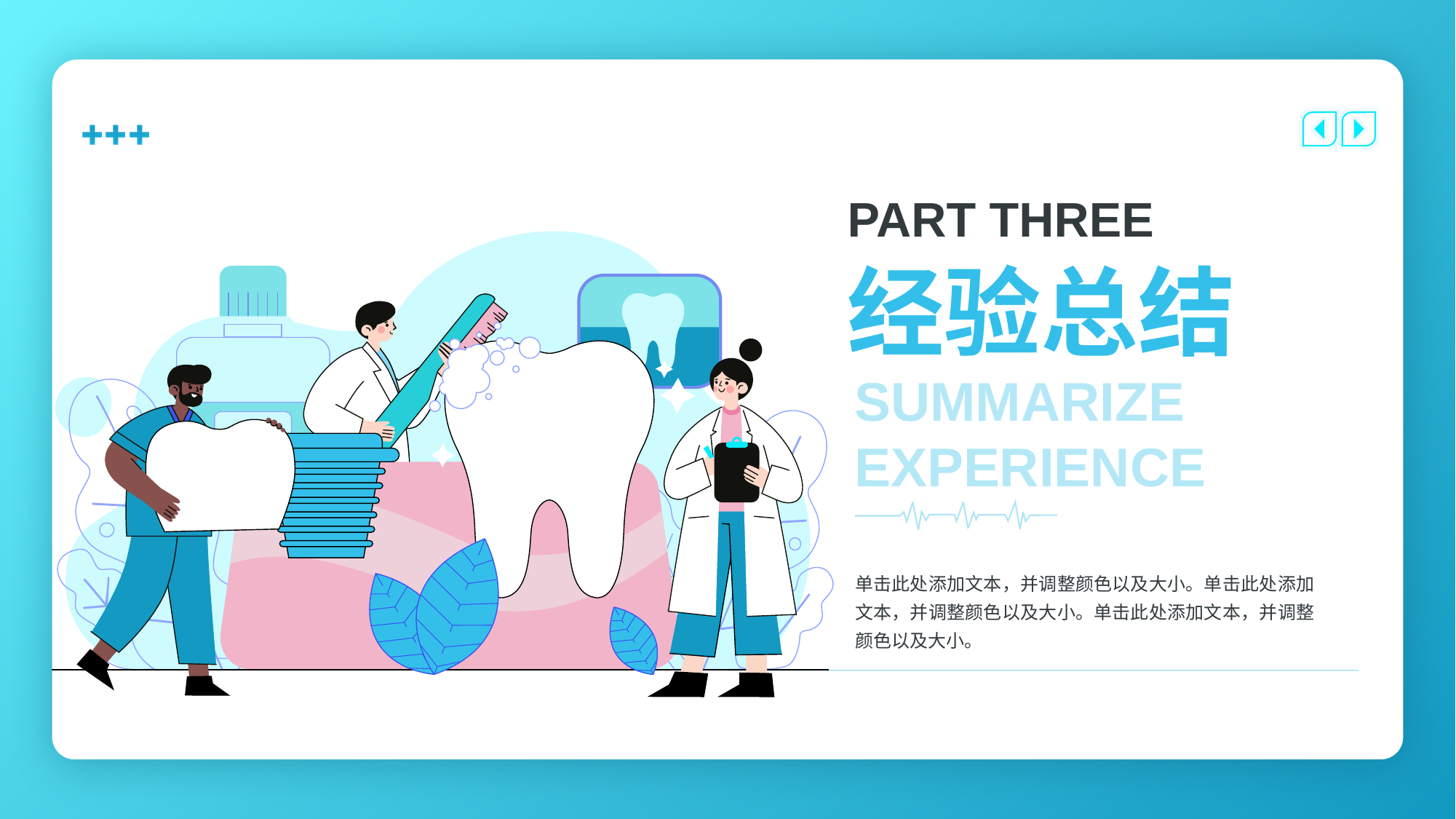

PART THREE
经验总结
SUMMARIZE
EXPERIENCE

单击此处添加文本，并调整颜色以及大小。单击此处添加文本，并调整颜色以及大小。单击此处添加文本，并调整颜色以及大小。